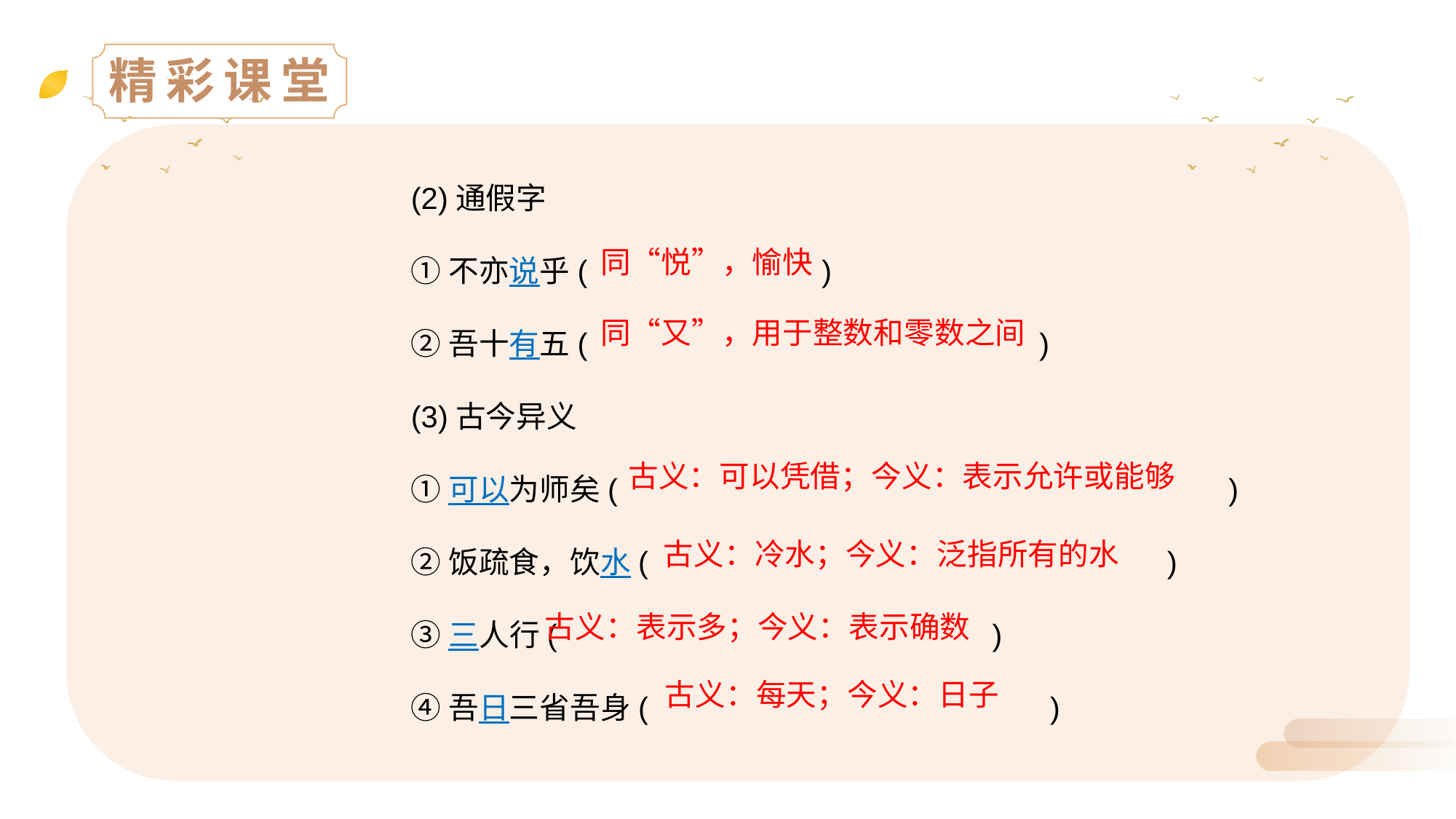

精彩课堂
(2)通假字
①不亦说乎(                            )
②吾十有五(                                                      )
(3)古今异义
①可以为师矣(                                                                         )
②饭疏食，饮水(                                                              )
③三人行(                                                    )
④吾日三省吾身(                                                )
同“悦”，愉快
同“又”，用于整数和零数之间
古义：可以凭借；今义：表示允许或能够
古义：冷水；今义：泛指所有的水
古义：表示多；今义：表示确数
古义：每天；今义：日子